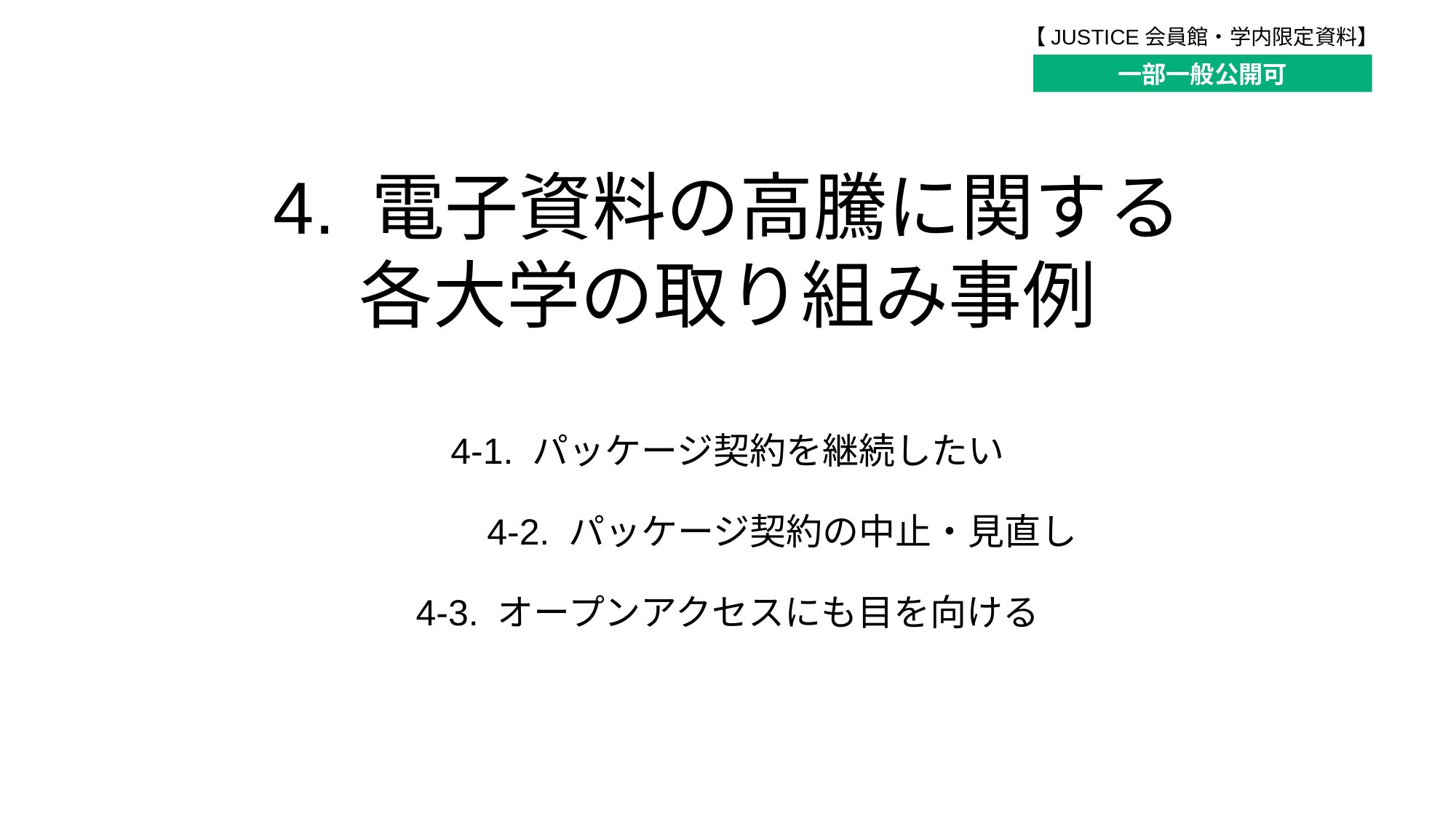

一部一般公開可
# 4. 電子資料の高騰に関する 各大学の取り組み事例
4-1. パッケージ契約を継続したい
	4-2. パッケージ契約の中止・見直し
4-3. オープンアクセスにも目を向ける